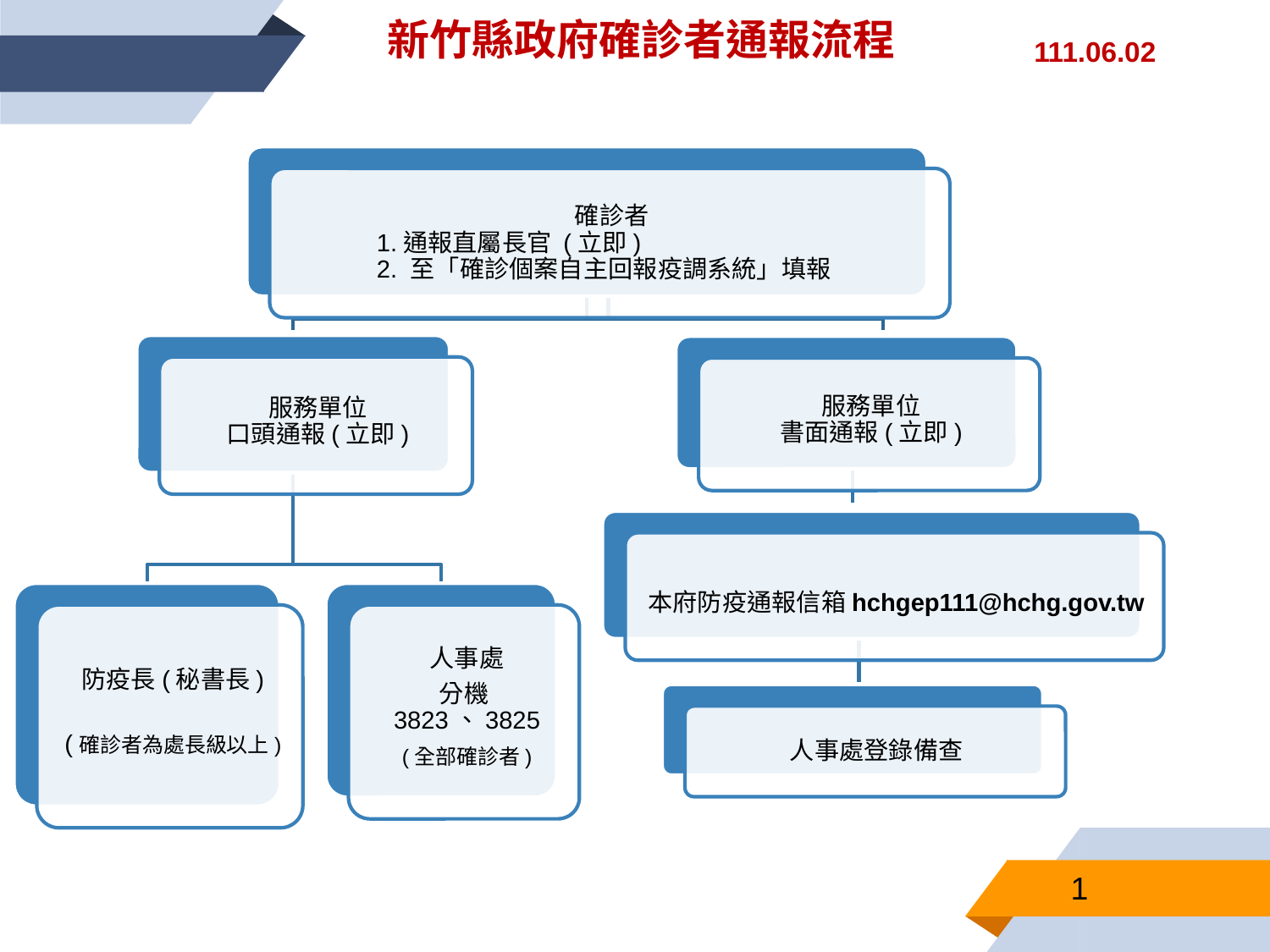

新竹縣政府確診者通報流程
111.06.02
確診者
             1.通報直屬長官 (立即)
             2. 至「確診個案自主回報疫調系統」填報
服務單位
口頭通報(立即)
防疫長(秘書長)

(確診者為處長級以上)
人事處
分機3823、3825
(全部確診者)
服務單位
書面通報(立即)
服務單位將「本府確診人員回報單」mail至
本府防疫通報信箱hchgep111@hchg.gov.tw
人事處登錄備查
1